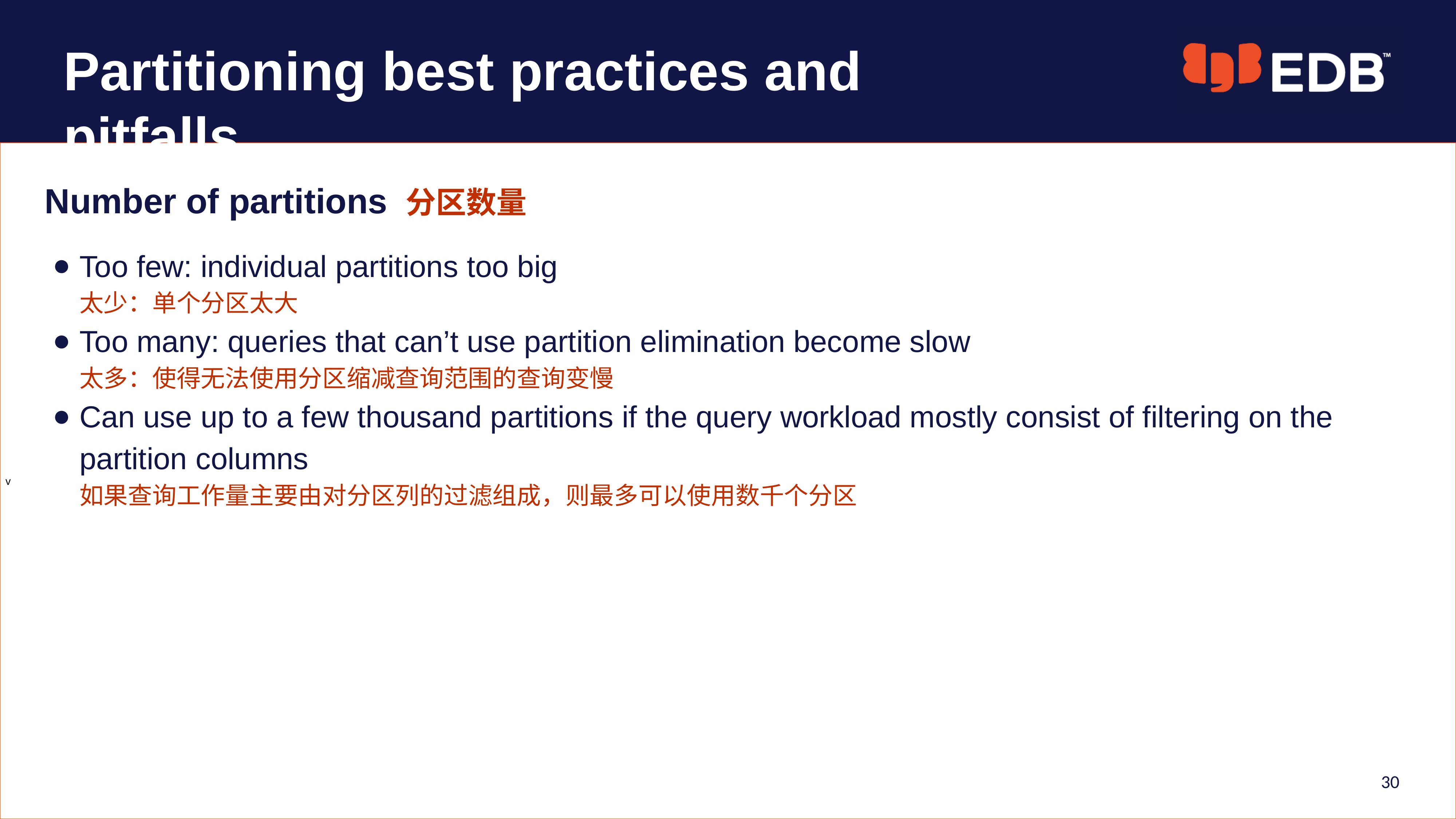

Partitioning best practices and pitfalls
Number of partitions 分区数量
Too few: individual partitions too big
太少：单个分区太大
Too many: queries that can’t use partition elimination become slow
太多：使得无法使用分区缩减查询范围的查询变慢
Can use up to a few thousand partitions if the query workload mostly consist of filtering on the partition columns
如果查询工作量主要由对分区列的过滤组成，则最多可以使用数千个分区
30
30